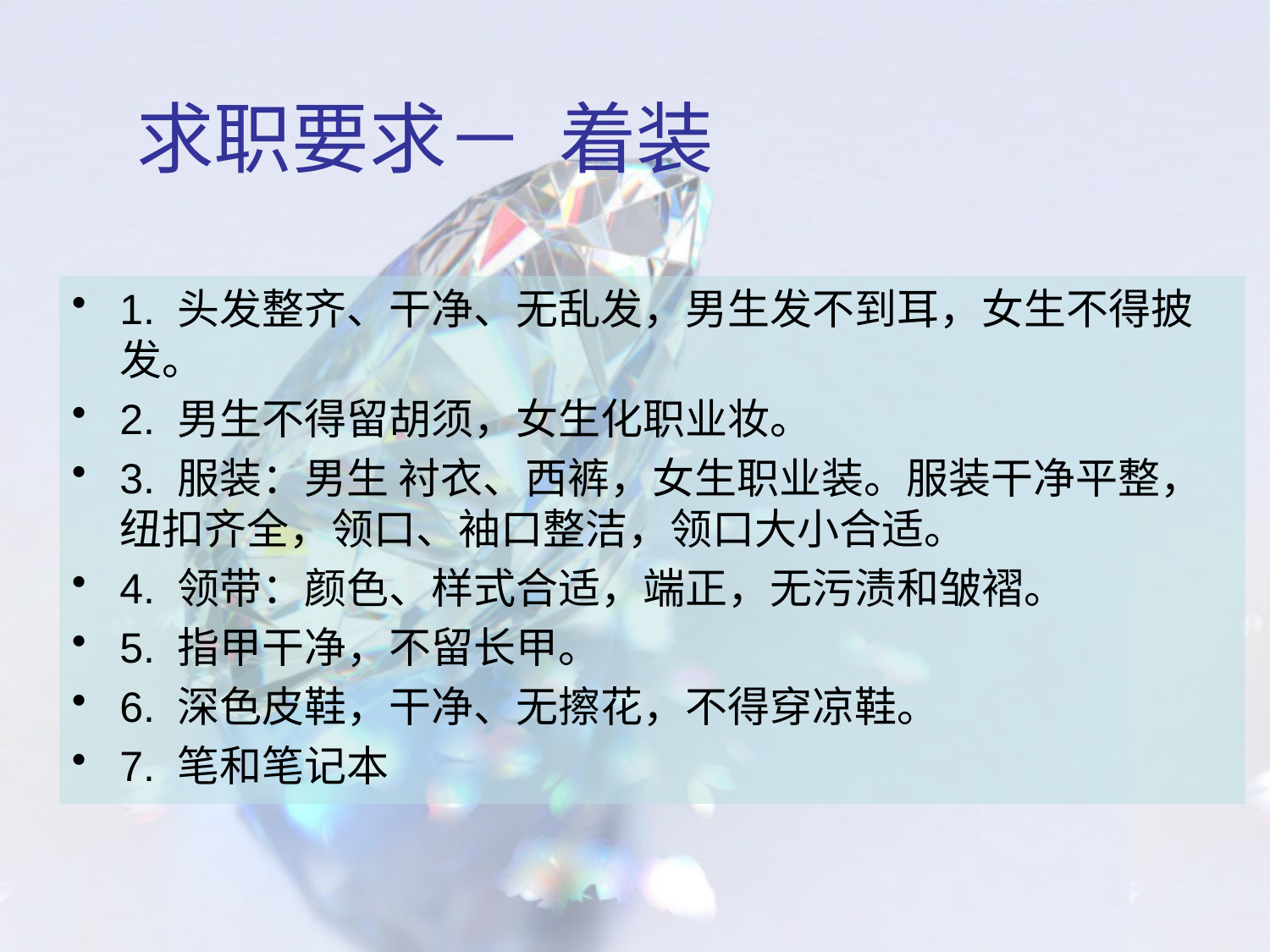

# 着装
求职要求－
1. 头发整齐、干净、无乱发，男生发不到耳，女生不得披发。
2. 男生不得留胡须，女生化职业妆。
3. 服装：男生 衬衣、西裤，女生职业装。服装干净平整，纽扣齐全，领口、袖口整洁，领口大小合适。
4. 领带：颜色、样式合适，端正，无污渍和皱褶。
5. 指甲干净，不留长甲。
6. 深色皮鞋，干净、无擦花，不得穿凉鞋。
7. 笔和笔记本